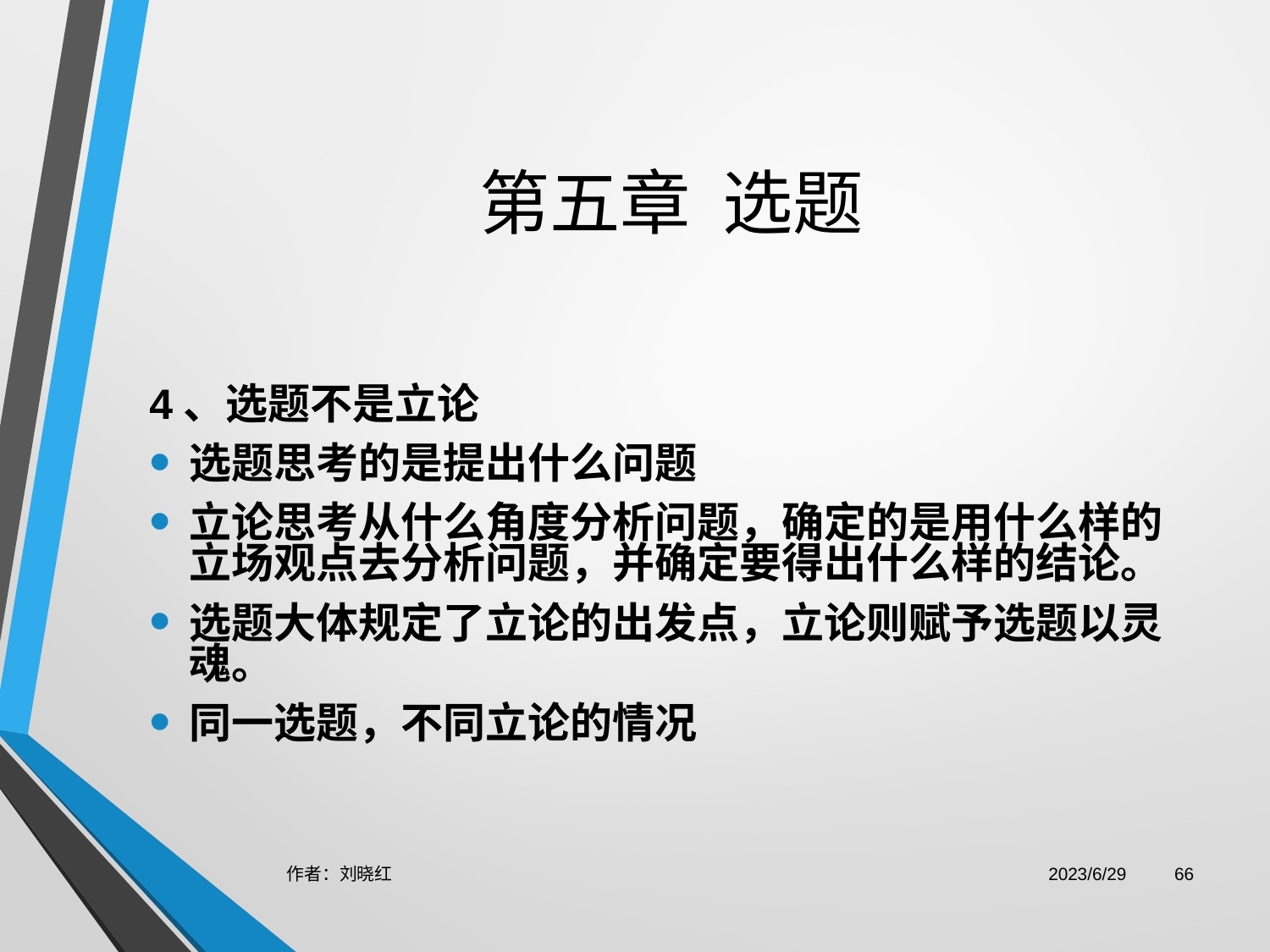

# 第五章  选题
4、选题不是立论
选题思考的是提出什么问题
立论思考从什么角度分析问题，确定的是用什么样的立场观点去分析问题，并确定要得出什么样的结论。
选题大体规定了立论的出发点，立论则赋予选题以灵魂。
同一选题，不同立论的情况

作者：刘晓红
2023/6/29
66